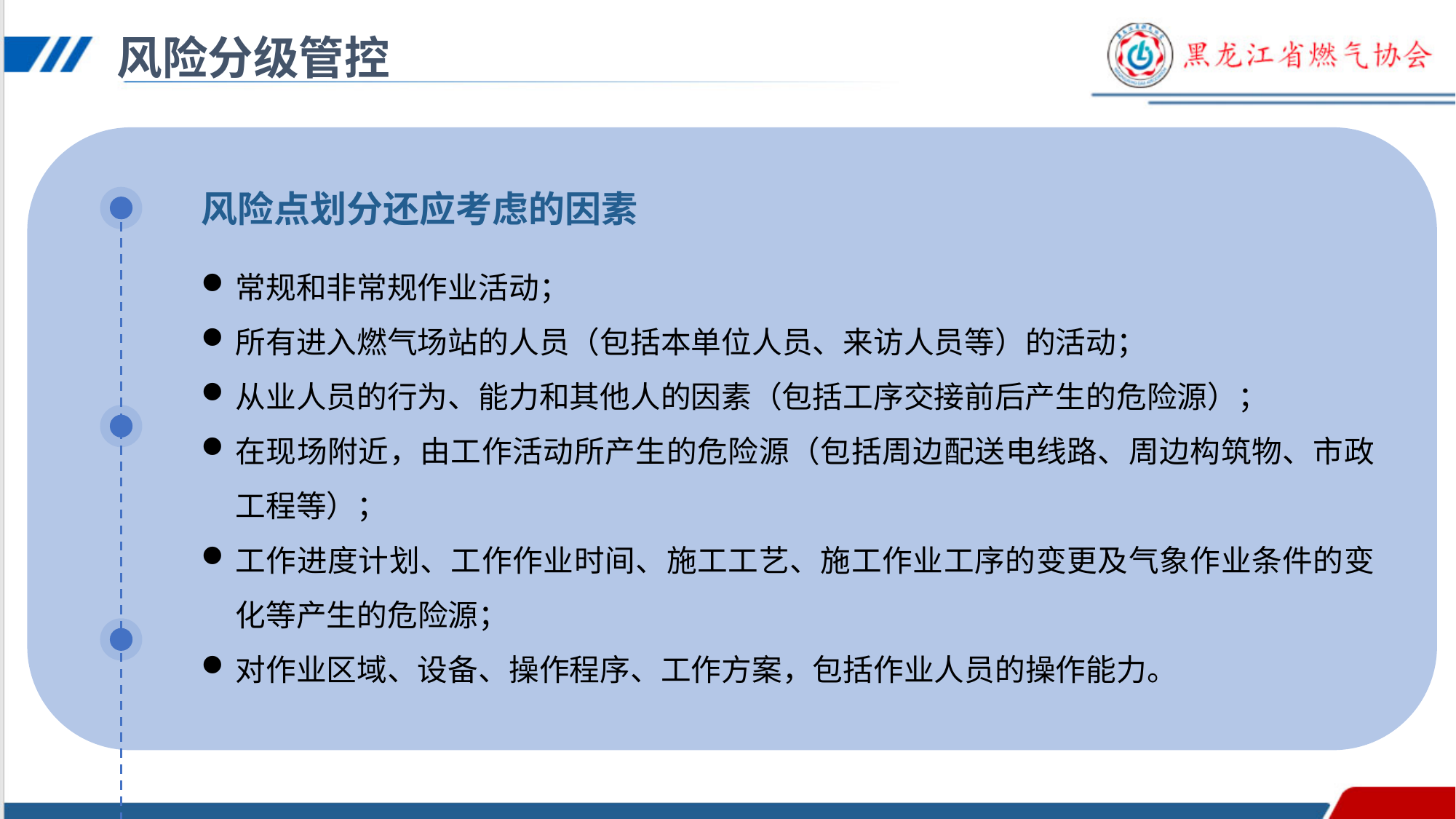

风险分级管控

风险点划分还应考虑的因素

常规和非常规作业活动；
所有进入燃气场站的人员（包括本单位人员、来访人员等）的活动；
从业人员的行为、能力和其他人的因素（包括工序交接前后产生的危险源）；
在现场附近，由工作活动所产生的危险源（包括周边配送电线路、周边构筑物、市政工程等）；
工作进度计划、工作作业时间、施工工艺、施工作业工序的变更及气象作业条件的变化等产生的危险源；
对作业区域、设备、操作程序、工作方案，包括作业人员的操作能力。